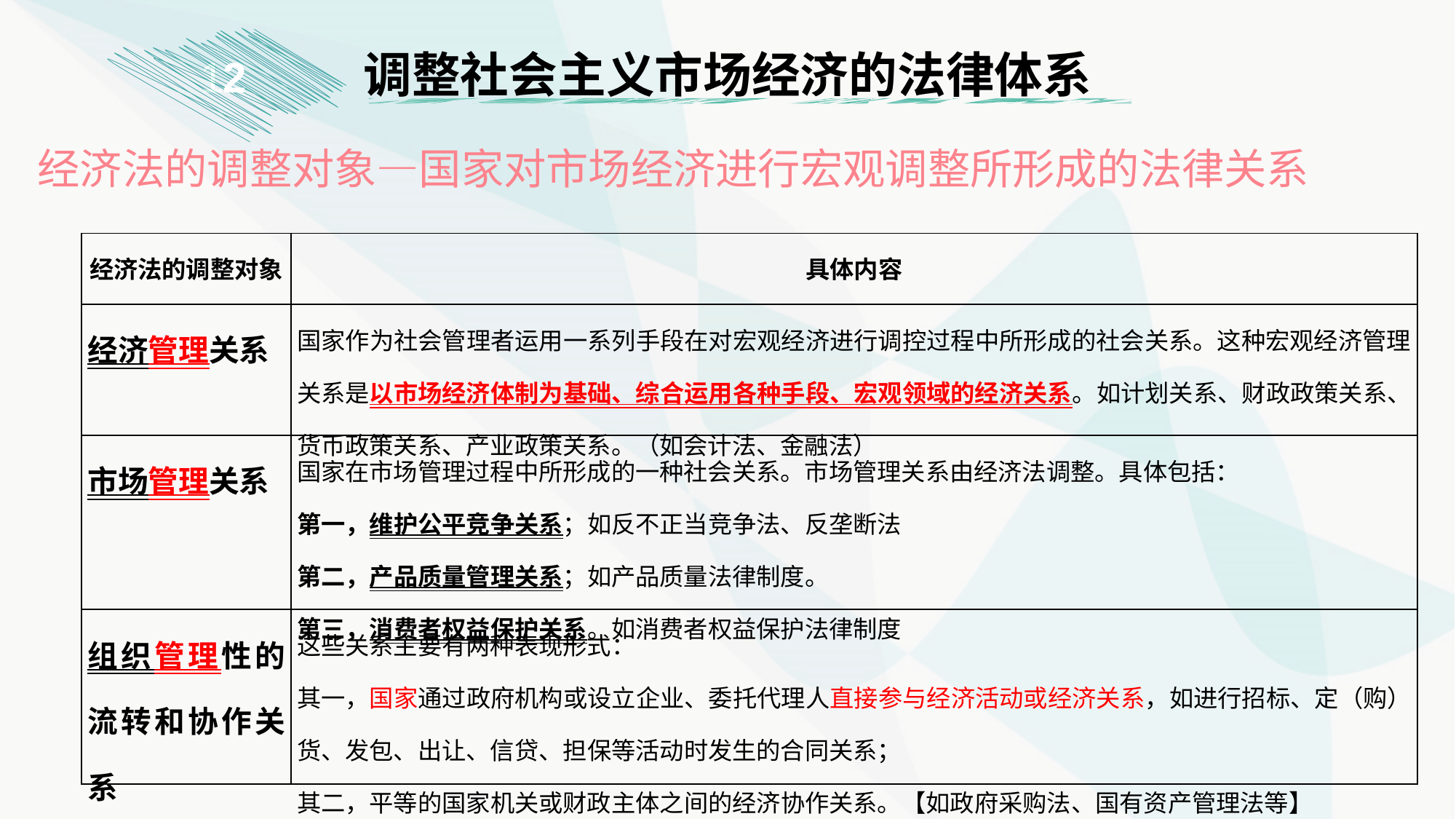

调整社会主义市场经济的法律体系
1
2
经济法的调整对象—国家对市场经济进行宏观调整所形成的法律关系
| 经济法的调整对象 | 具体内容 |
| --- | --- |
| 经济管理关系 | 国家作为社会管理者运用一系列手段在对宏观经济进行调控过程中所形成的社会关系。这种宏观经济管理关系是以市场经济体制为基础、综合运用各种手段、宏观领域的经济关系。如计划关系、财政政策关系、货币政策关系、产业政策关系。（如会计法、金融法） |
| 市场管理关系 | 国家在市场管理过程中所形成的一种社会关系。市场管理关系由经济法调整。具体包括： 第一，维护公平竞争关系；如反不正当竞争法、反垄断法 第二，产品质量管理关系；如产品质量法律制度。 第三，消费者权益保护关系。如消费者权益保护法律制度 |
| 组织管理性的流转和协作关系 | 这些关系主要有两种表现形式： 其一，国家通过政府机构或设立企业、委托代理人直接参与经济活动或经济关系，如进行招标、定（购）货、发包、出让、信贷、担保等活动时发生的合同关系； 其二，平等的国家机关或财政主体之间的经济协作关系。【如政府采购法、国有资产管理法等】 |